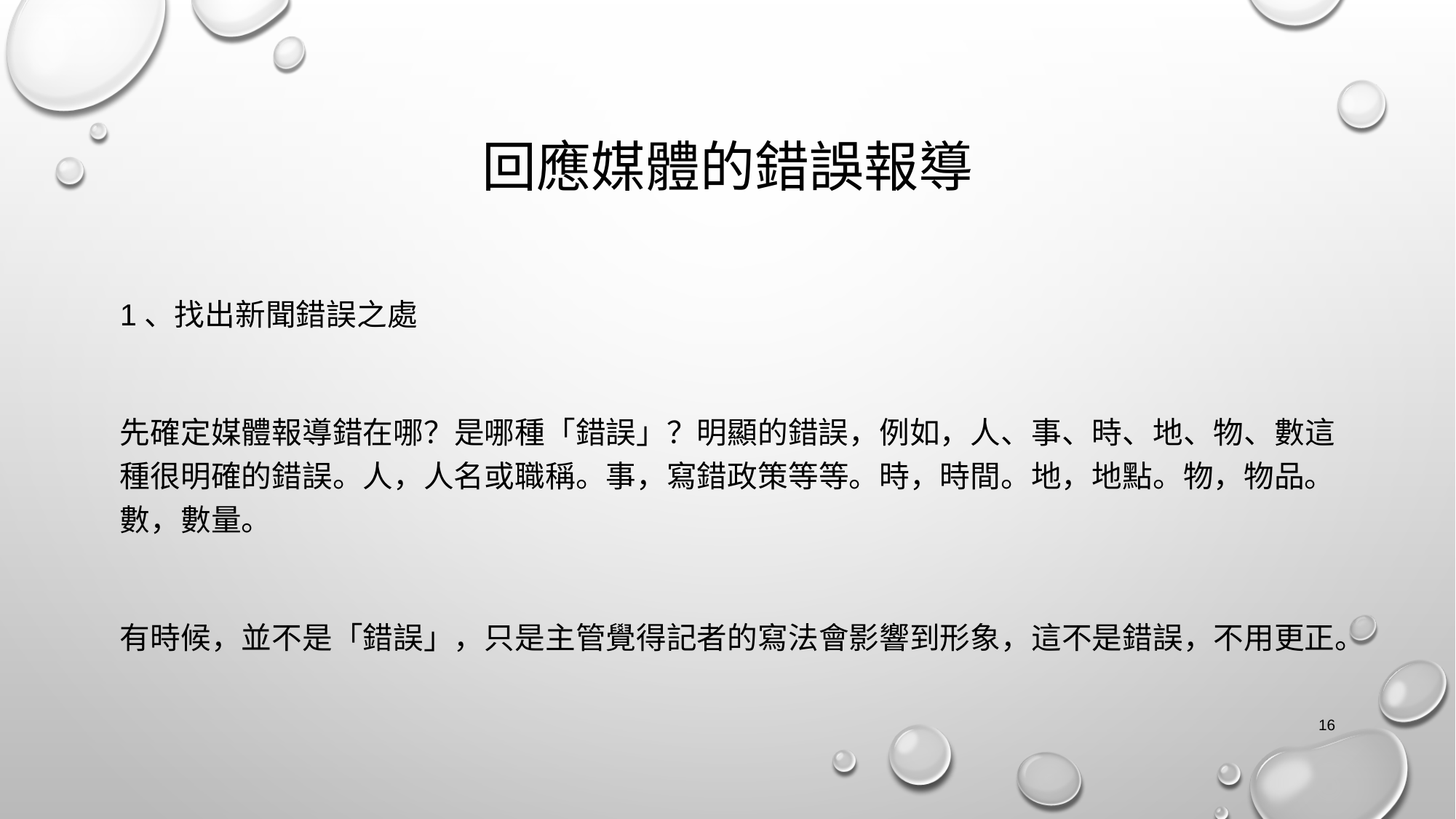

# 回應媒體的錯誤報導
1、找出新聞錯誤之處

先確定媒體報導錯在哪？是哪種「錯誤」？明顯的錯誤，例如，人、事、時、地、物、數這種很明確的錯誤。人，人名或職稱。事，寫錯政策等等。時，時間。地，地點。物，物品。數，數量。

有時候，並不是「錯誤」，只是主管覺得記者的寫法會影響到形象，這不是錯誤，不用更正。

16